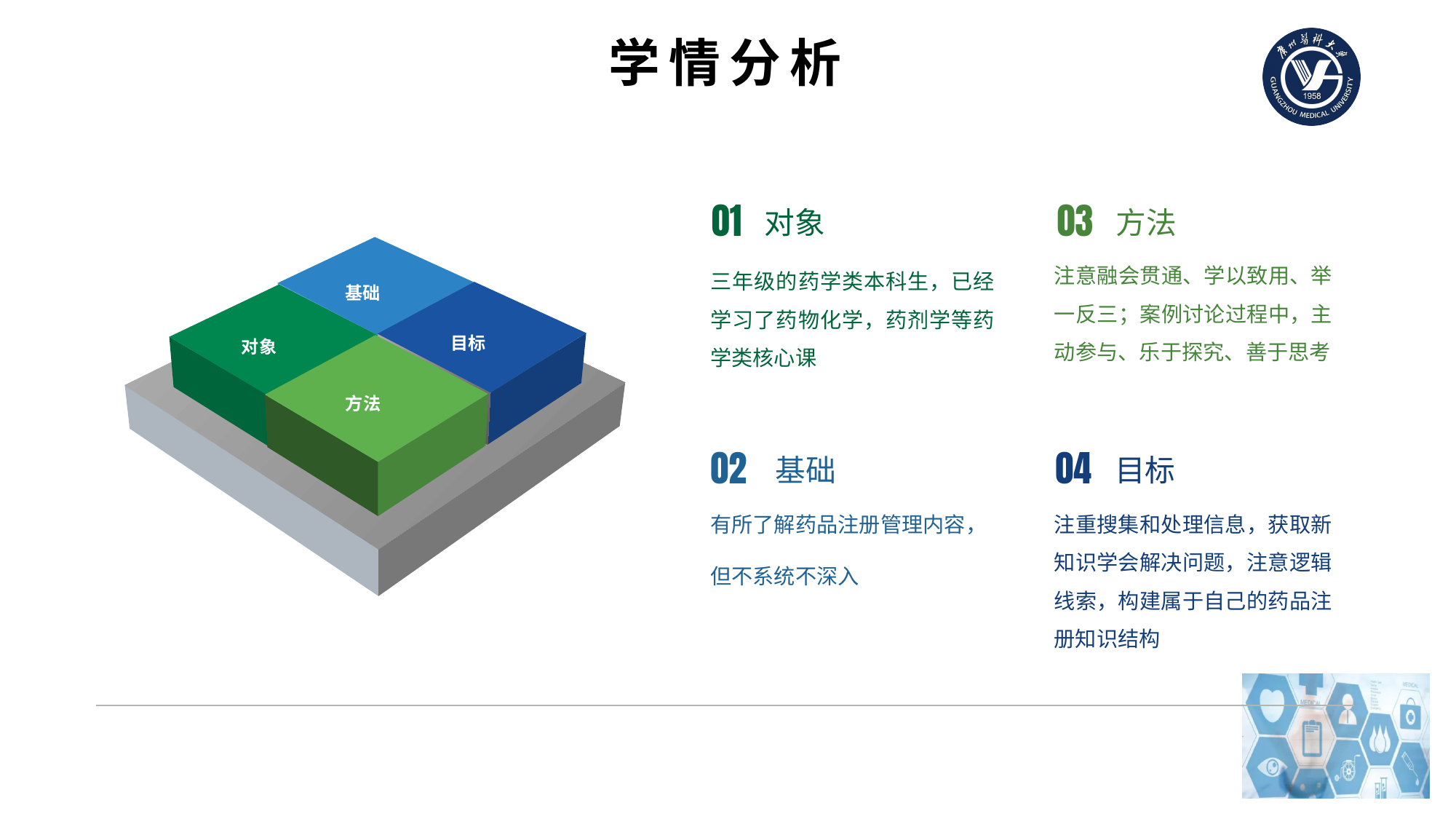

学情分析
01
对象
三年级的药学类本科生，已经学习了药物化学，药剂学等药学类核心课
03
方法
注意融会贯通、学以致用、举一反三；案例讨论过程中，主动参与、乐于探究、善于思考

基础

目标

对象

方法
02
基础
有所了解药品注册管理内容，
但不系统不深入
04
目标
注重搜集和处理信息，获取新知识学会解决问题，注意逻辑线索，构建属于自己的药品注册知识结构